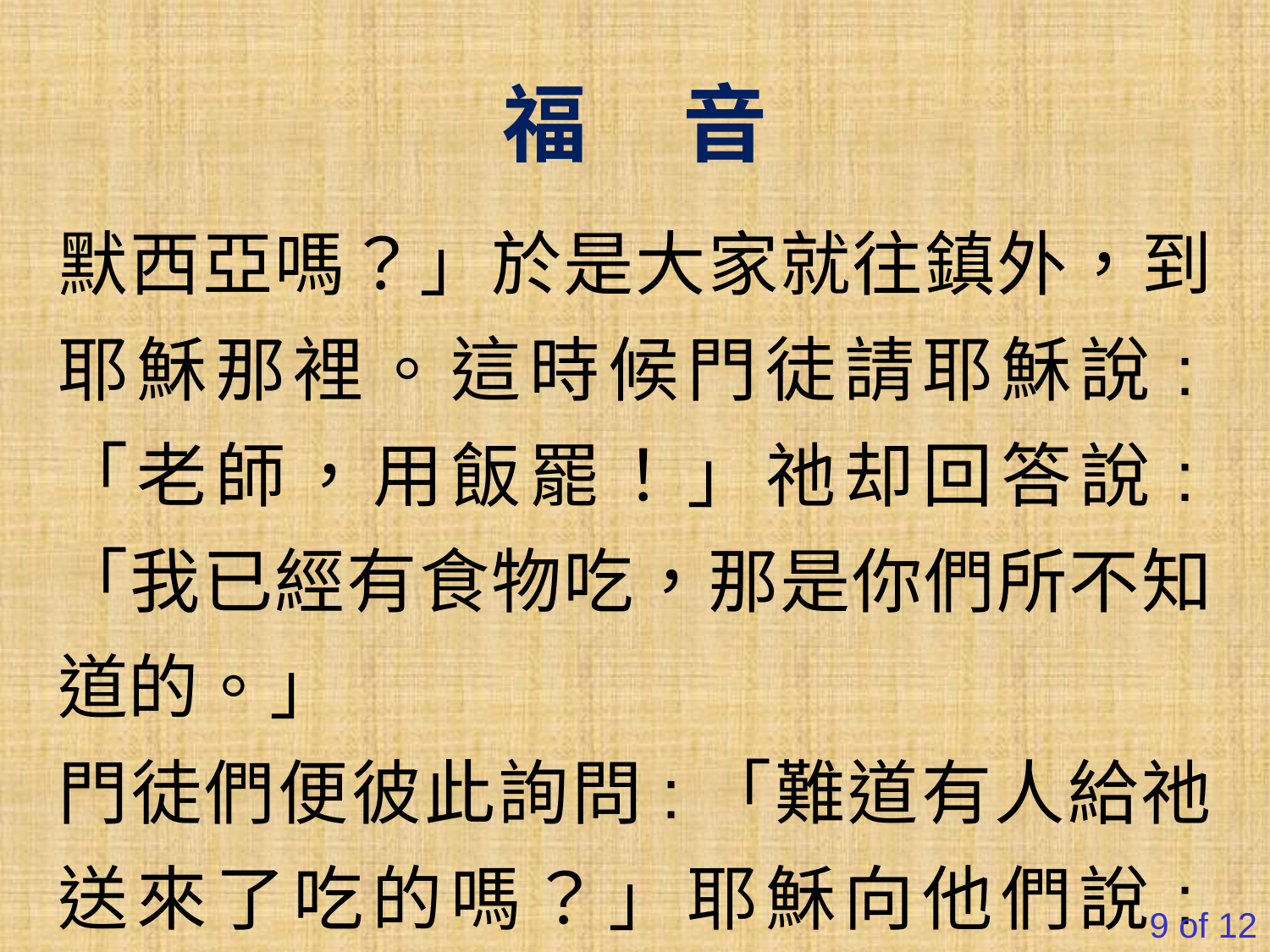

福     音

默西亞嗎？」於是大家就往鎮外，到耶穌那裡。這時候門徒請耶穌說:「老師，用飯罷！」祂却回答說:「我已經有食物吃，那是你們所不知道的。」
門徒們便彼此詢問:「難道有人給祂送來了吃的嗎？」耶穌向他們說:「我的食物就是實行派遣我來的那一位的
9 of 12